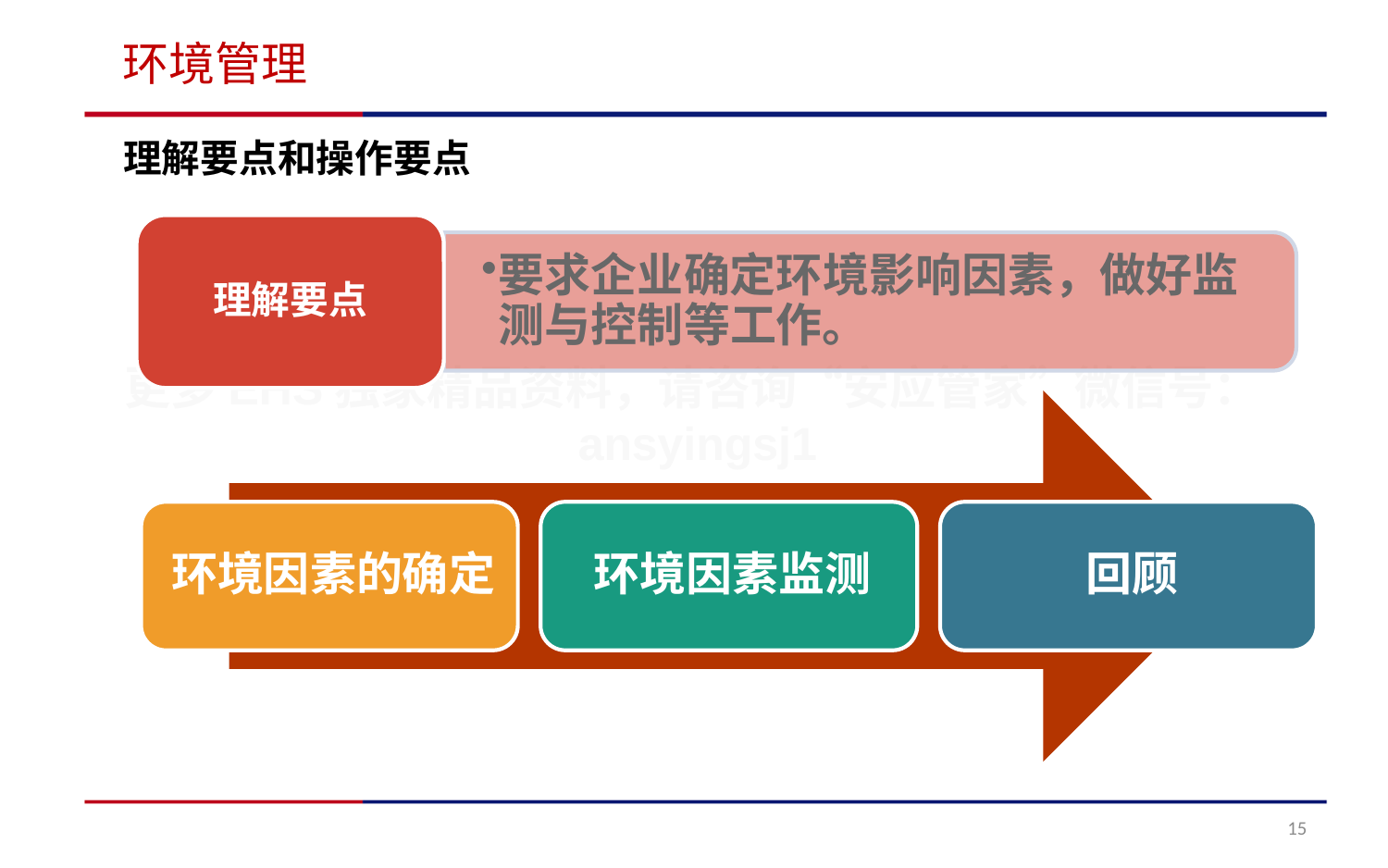

环境管理
理解要点和操作要点

理解要点

要求企业确定环境影响因素，做好监测与控制等工作。
环境因素的确定
环境因素监测
回顾